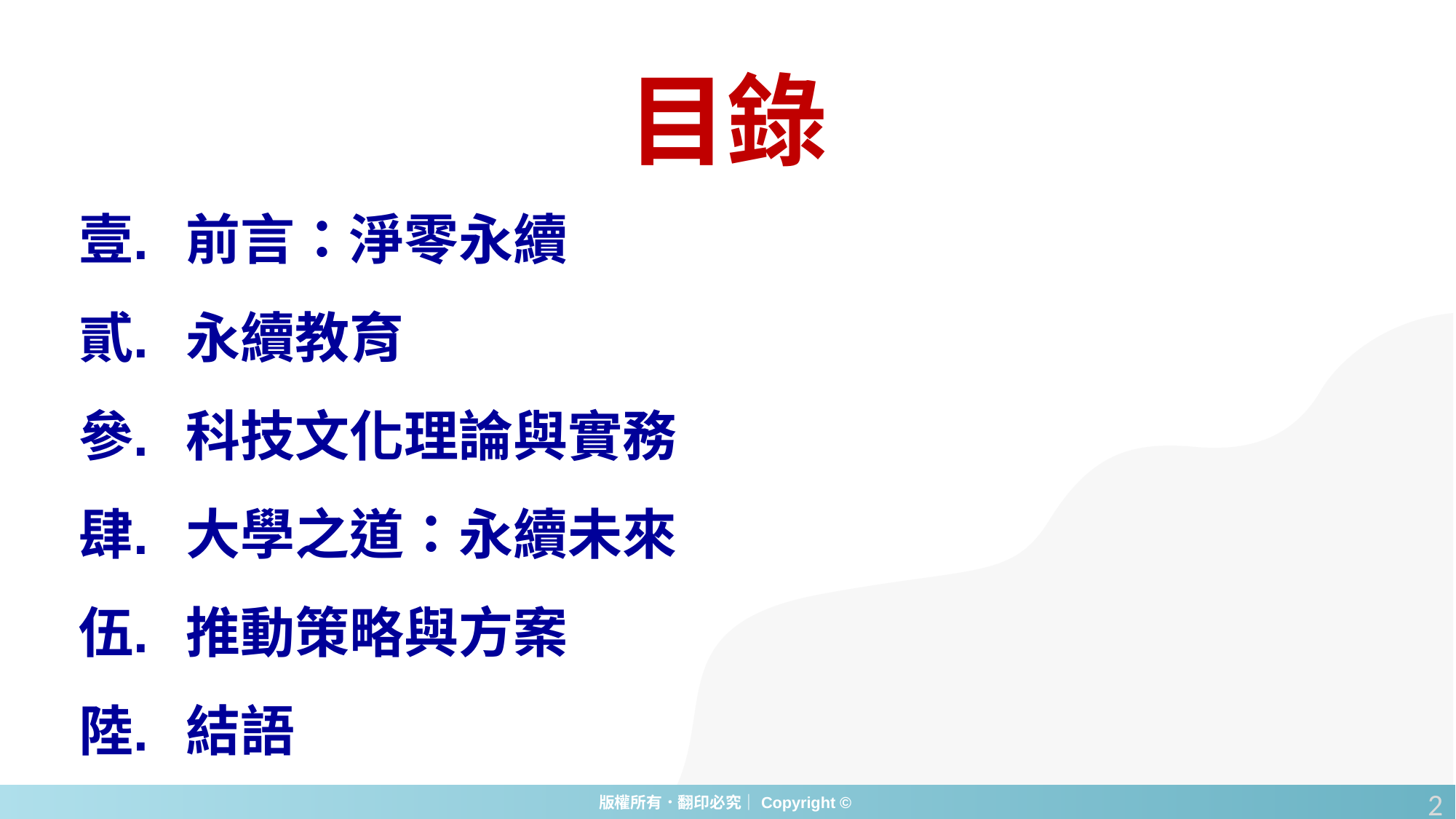

# 目錄
前言：淨零永續
永續教育
科技文化理論與實務
大學之道：永續未來
推動策略與方案
結語
2